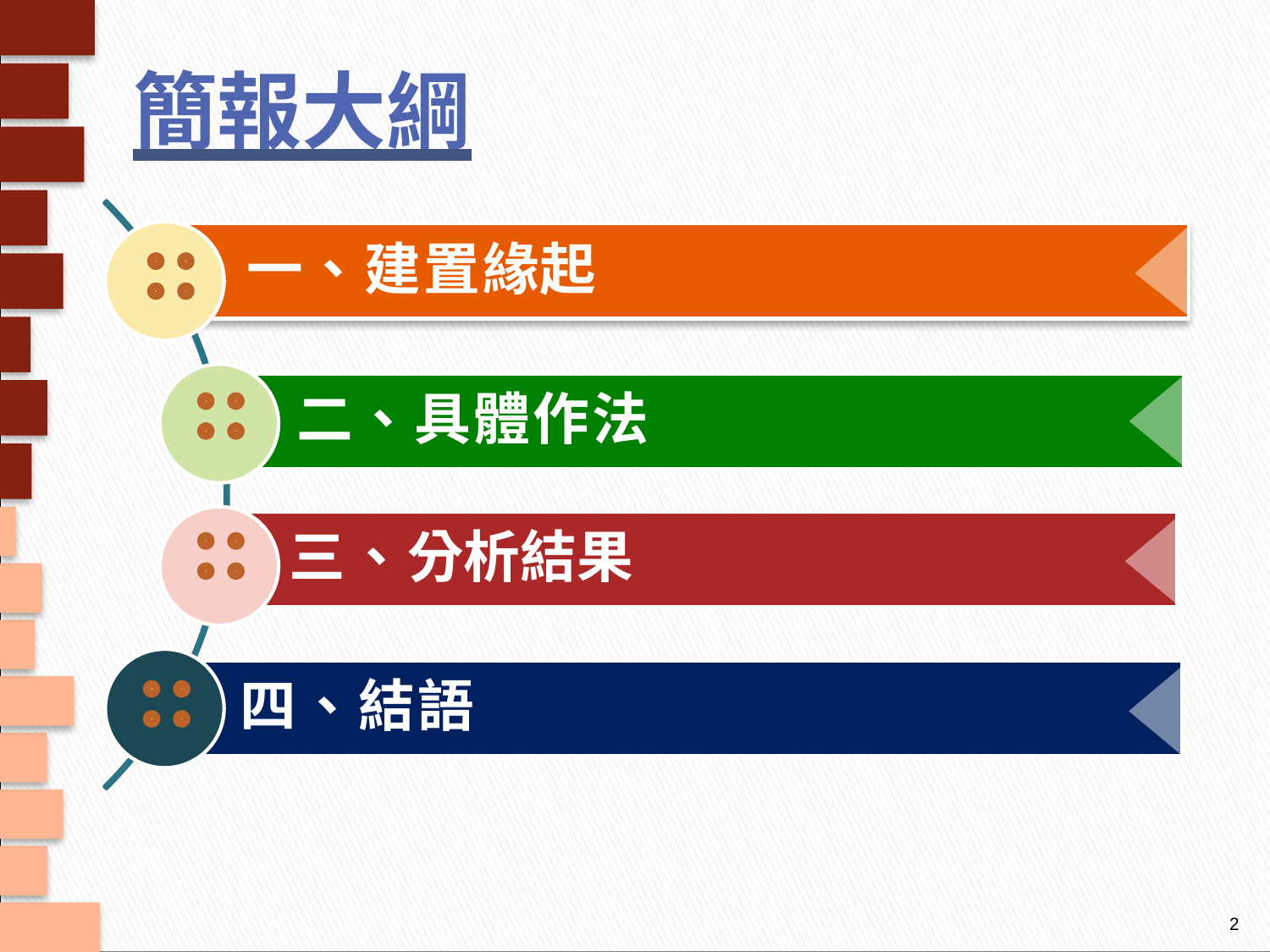

# 簡報大綱
一、建置緣起
二、具體作法
三、分析結果
四、結語

2